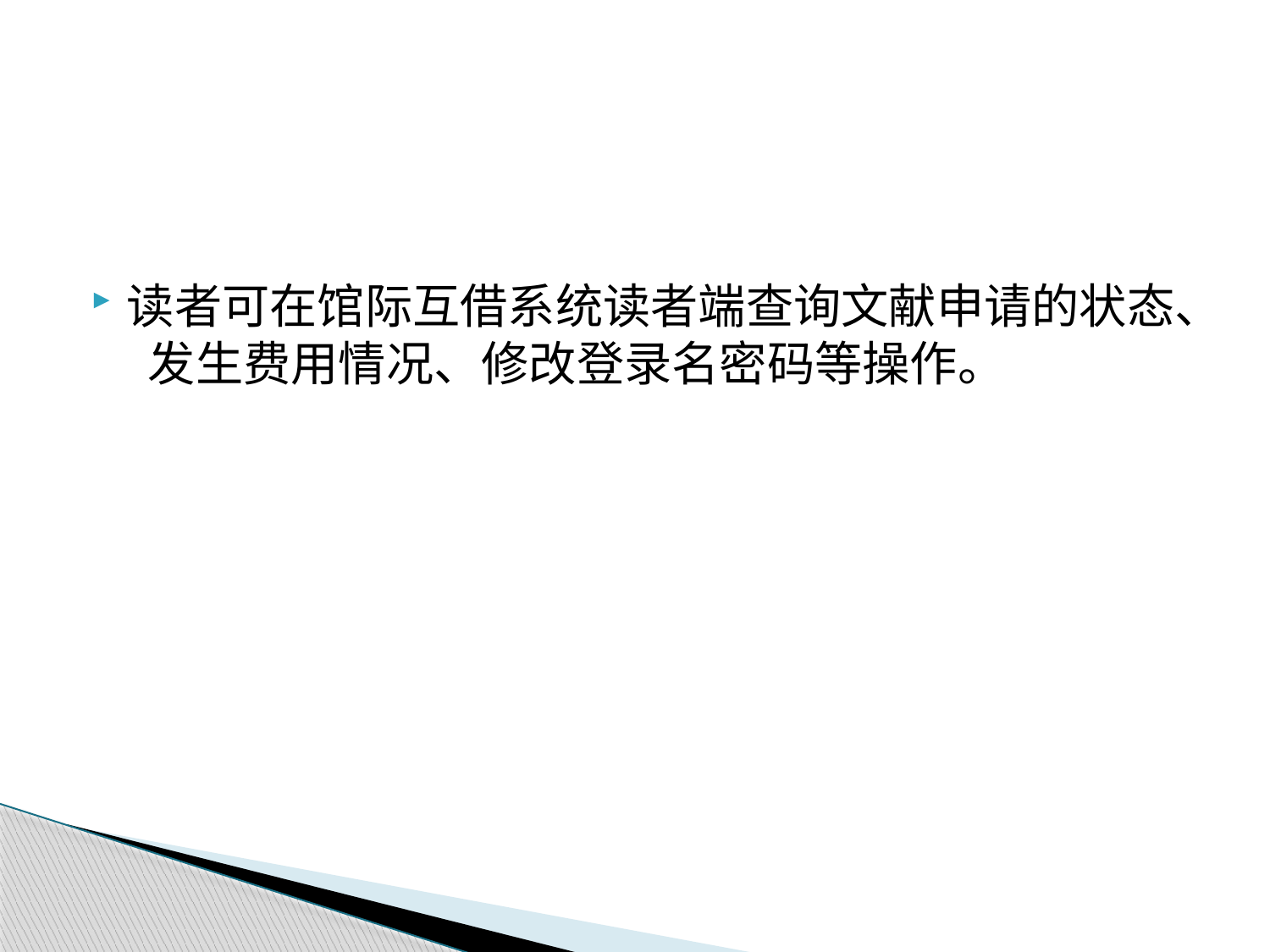

#

读者可在馆际互借系统读者端查询文献申请的状态、  发生费用情况、修改登录名密码等操作。